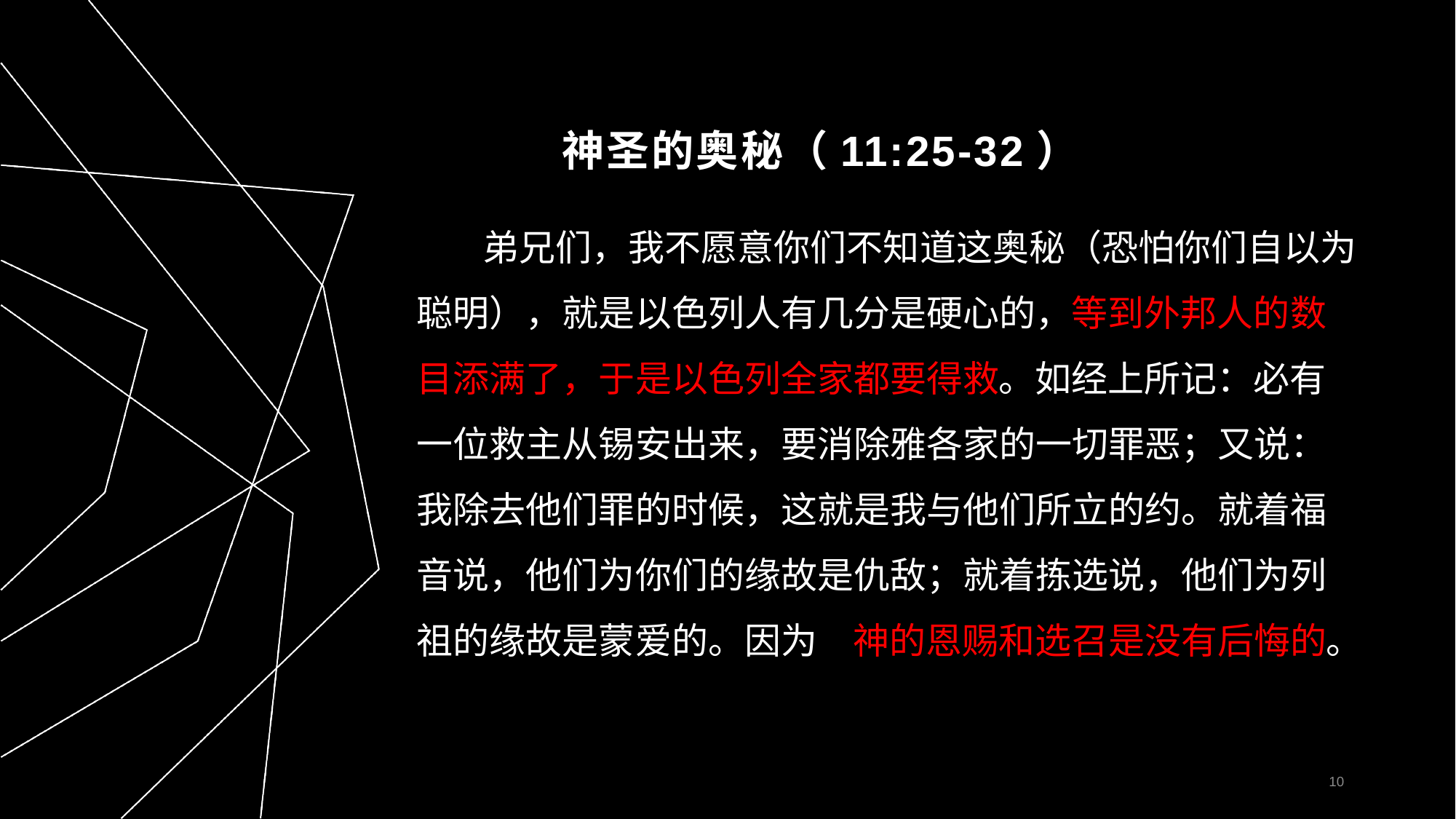

# 神圣的奥秘（11:25-32）
       弟兄们，我不愿意你们不知道这奥秘（恐怕你们自以为聪明），就是以色列人有几分是硬心的，等到外邦人的数目添满了，于是以色列全家都要得救。如经上所记：必有一位救主从锡安出来，要消除雅各家的一切罪恶；又说：我除去他们罪的时候，这就是我与他们所立的约。就着福音说，他们为你们的缘故是仇敌；就着拣选说，他们为列祖的缘故是蒙爱的。因为　神的恩赐和选召是没有后悔的。
10